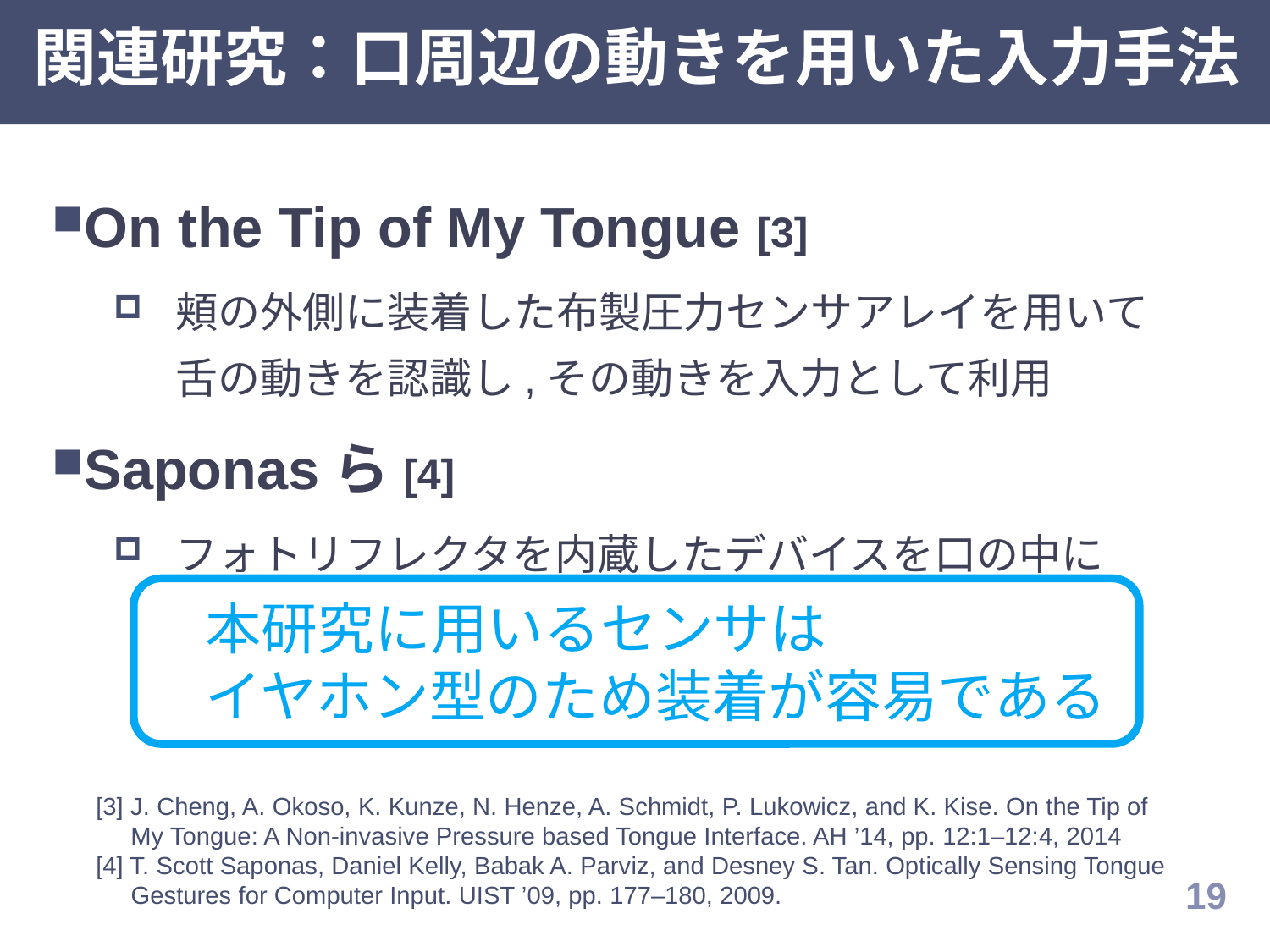

# 関連研究：口周辺の動きを用いた入力手法
On the Tip of My Tongue [3]
頬の外側に装着した布製圧力センサアレイを用いて
舌の動きを認識し,その動きを入力として利用
Saponasら[4]
フォトリフレクタを内蔵したデバイスを口の中に
装着することにより舌の動きを検知し，
コンピュータの操作に用いる手法
　本研究に用いるセンサは
　イヤホン型のため装着が容易である
[3] J. Cheng, A. Okoso, K. Kunze, N. Henze, A. Schmidt, P. Lukowicz, and K. Kise. On the Tip of
     My Tongue: A Non-invasive Pressure based Tongue Interface. AH ’14, pp. 12:1–12:4, 2014
[4] T. Scott Saponas, Daniel Kelly, Babak A. Parviz, and Desney S. Tan. Optically Sensing Tongue
     Gestures for Computer Input. UIST ’09, pp. 177–180, 2009.

19